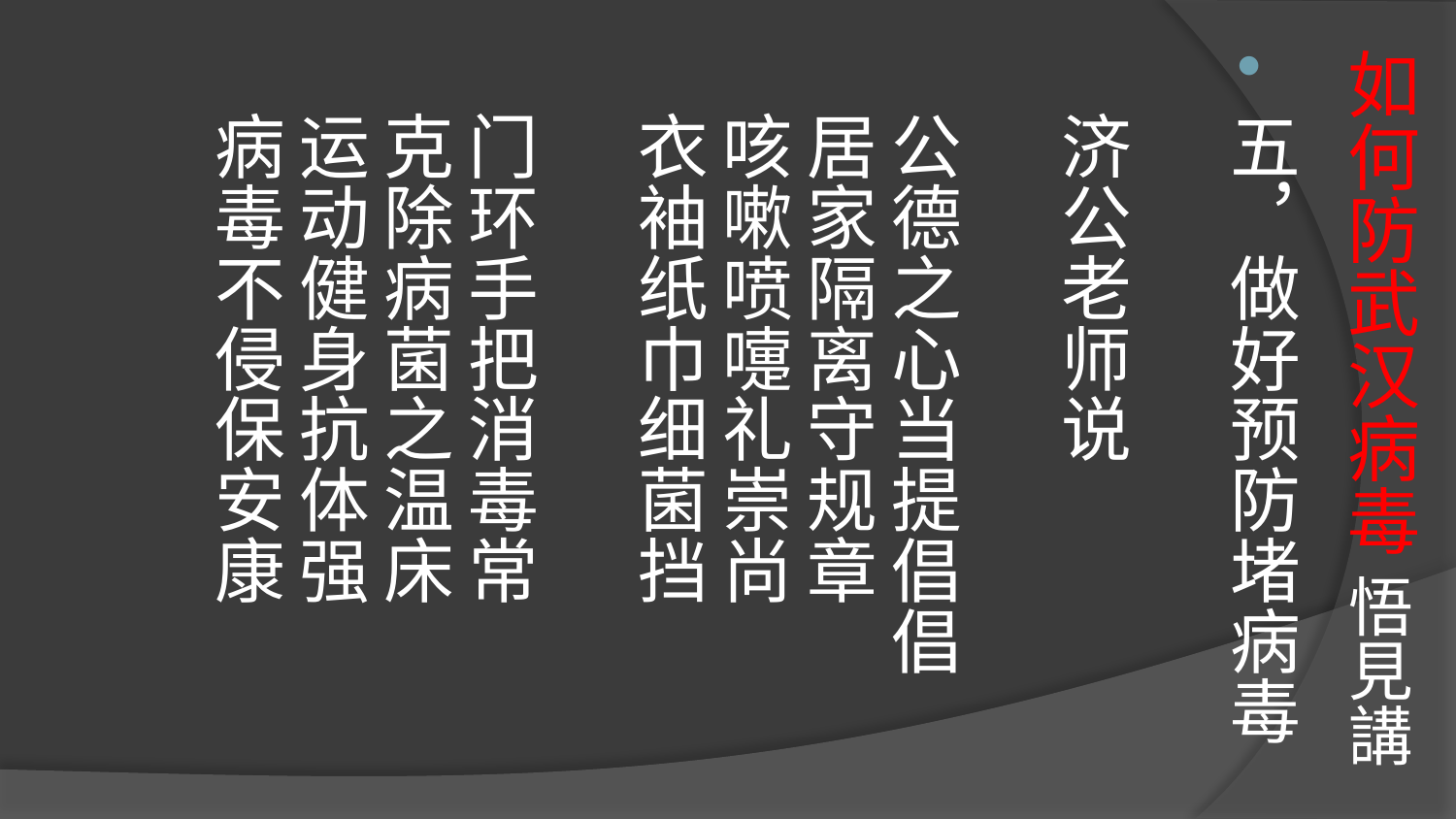

# 如何防武汉病毒 悟見講
五，做好预防堵病毒
济公老师说
公德之心当提倡倡
居家隔离守规章
咳嗽喷嚏礼崇尚
衣袖纸巾细菌挡
门环手把消毒常
克除病菌之温床
运动健身抗体强
病毒不侵保安康